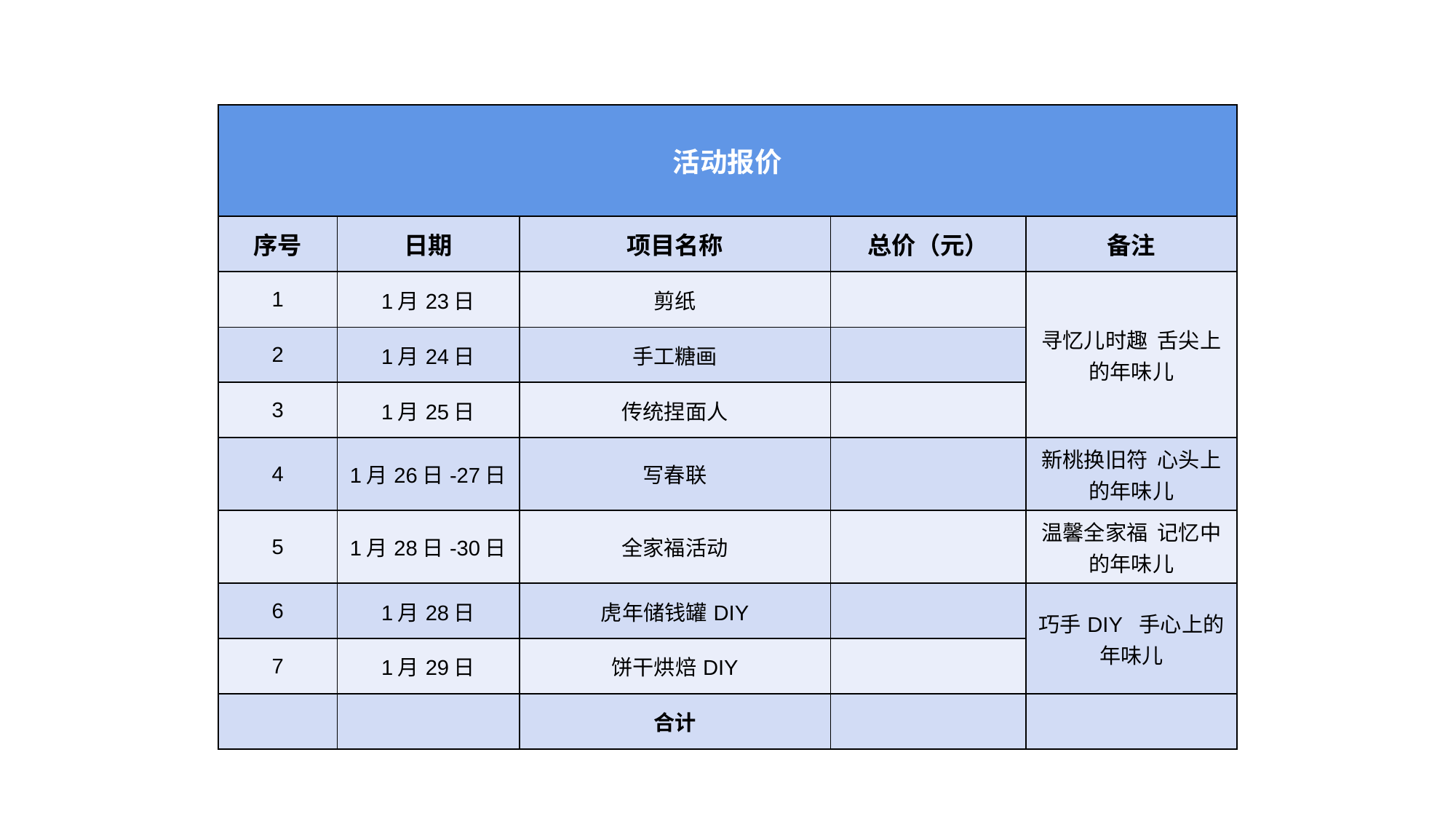

| 活动报价 |  |  |  |  |
| --- | --- | --- | --- | --- |
| 序号 | 日期 | 项目名称 | 总价（元） | 备注 |
| 1 | 1月23日 | 剪纸 |  | 寻忆儿时趣 舌尖上的年味儿 |
| 2 | 1月24日 | 手工糖画 |  |  |
| 3 | 1月25日 | 传统捏面人 |  |  |
| 4 | 1月26日-27日 | 写春联 |  | 新桃换旧符 心头上的年味儿 |
| 5 | 1月28日-30日 | 全家福活动 |  | 温馨全家福 记忆中的年味儿 |
| 6 | 1月28日 | 虎年储钱罐DIY |  | 巧手DIY 手心上的年味儿 |
| 7 | 1月29日 | 饼干烘焙DIY |  |  |
|  |  | 合计 |  |  |